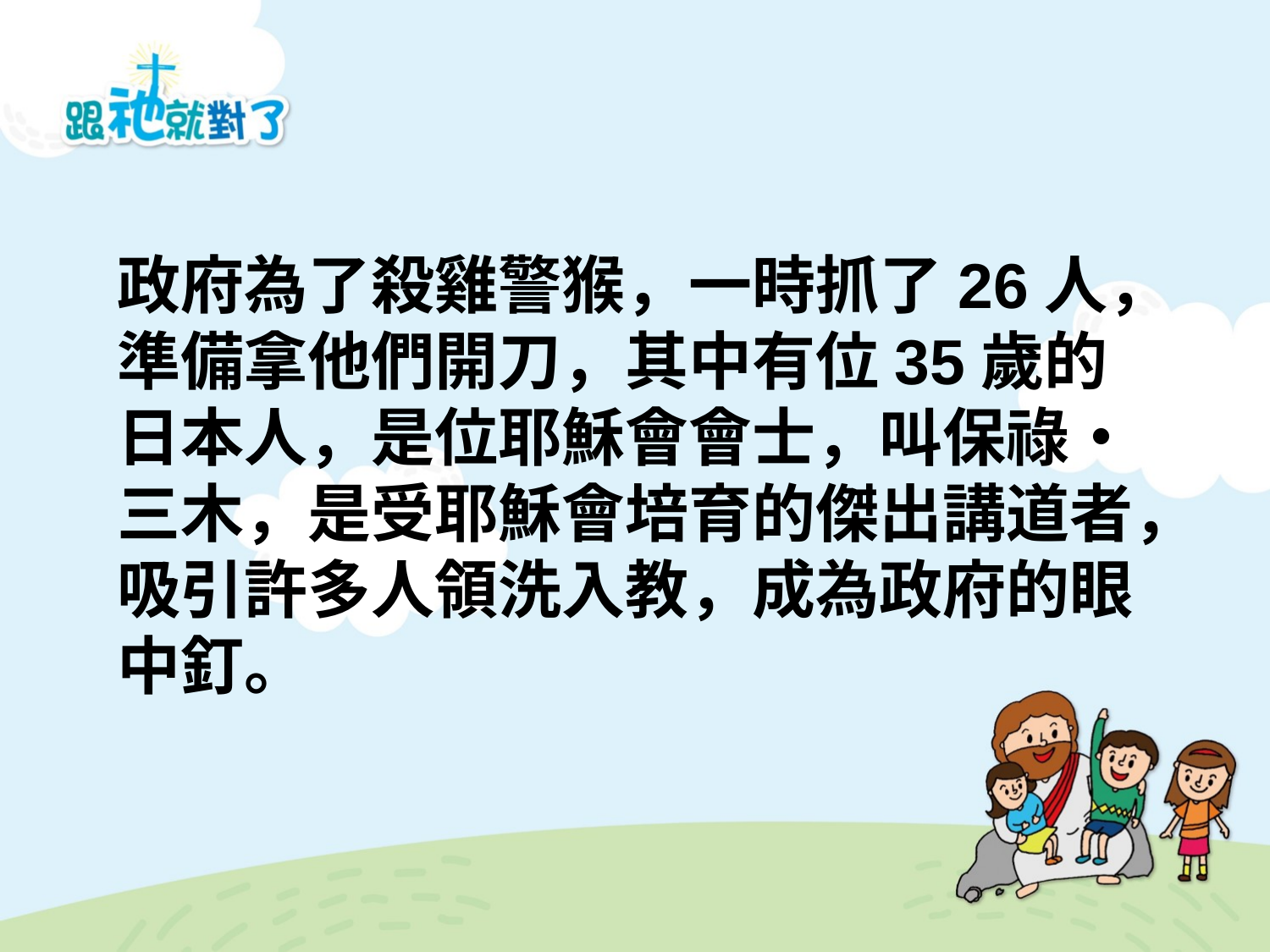

政府為了殺雞警猴，一時抓了26人，準備拿他們開刀，其中有位35歲的日本人，是位耶穌會會士，叫保祿・三木，是受耶穌會培育的傑出講道者，吸引許多人領洗入教，成為政府的眼中釘。